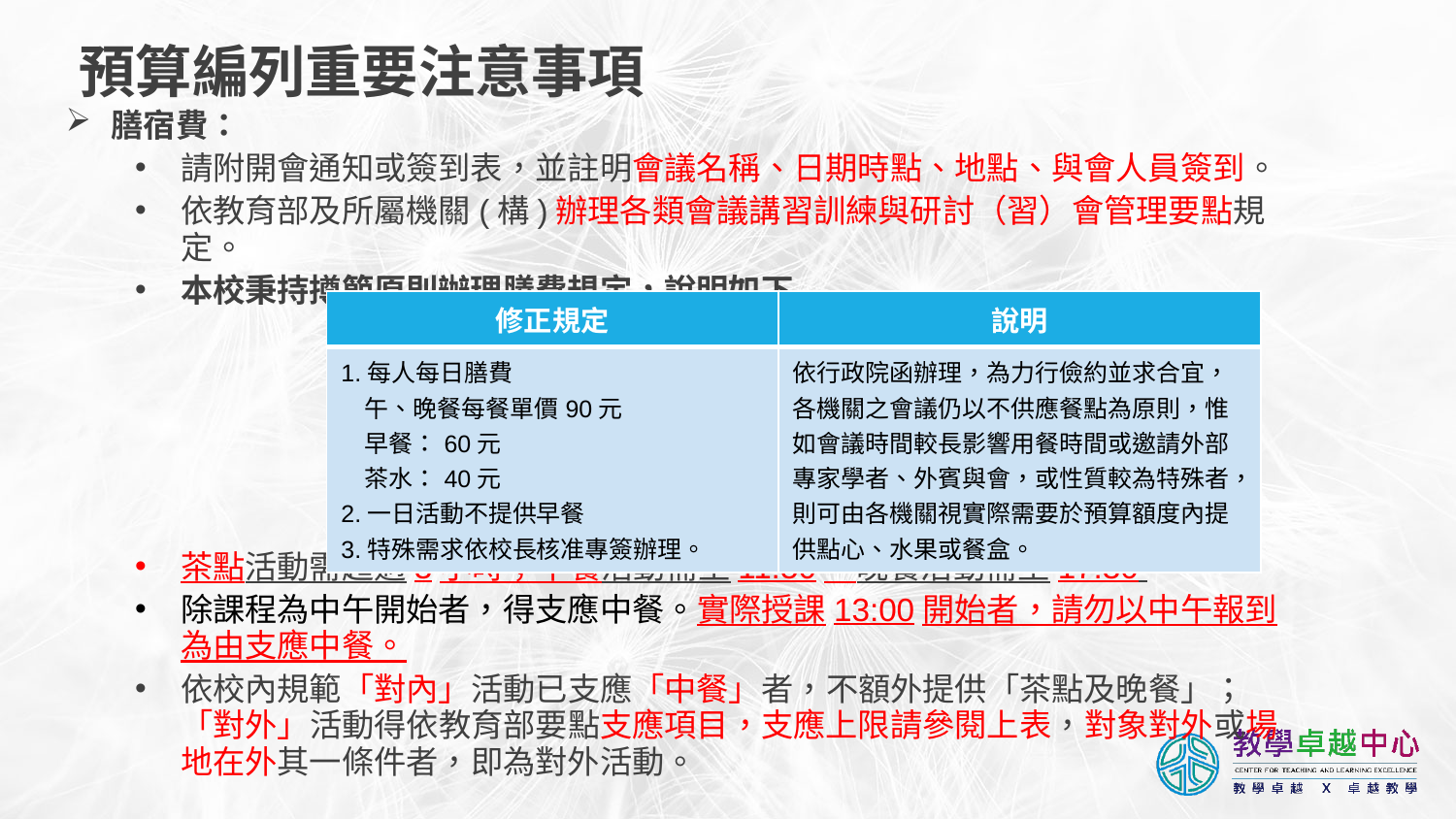

# 預算編列重要注意事項
膳宿費：
請附開會通知或簽到表，並註明會議名稱、日期時點、地點、與會人員簽到。
依教育部及所屬機關(構)辦理各類會議講習訓練與研討（習）會管理要點規定。
本校秉持撙節原則辦理膳費規定，說明如下

茶點活動需超過3小時；中餐活動需至11:50，晚餐活動需至17:30 。
除課程為中午開始者，得支應中餐。實際授課13:00開始者，請勿以中午報到為由支應中餐。
依校內規範「對內」活動已支應「中餐」者，不額外提供「茶點及晚餐」；「對外」活動得依教育部要點支應項目，支應上限請參閱上表，對象對外或場地在外其一條件者，即為對外活動。

| 修正規定 | 說明 |
| --- | --- |
| 1.每人每日膳費 午、晚餐每餐單價90元 早餐：60元 茶水：40元 2.一日活動不提供早餐 3.特殊需求依校長核准專簽辦理。 | 依行政院函辦理，為力行儉約並求合宜，各機關之會議仍以不供應餐點為原則，惟如會議時間較長影響用餐時間或邀請外部專家學者、外賓與會，或性質較為特殊者，則可由各機關視實際需要於預算額度內提供點心、水果或餐盒。 |